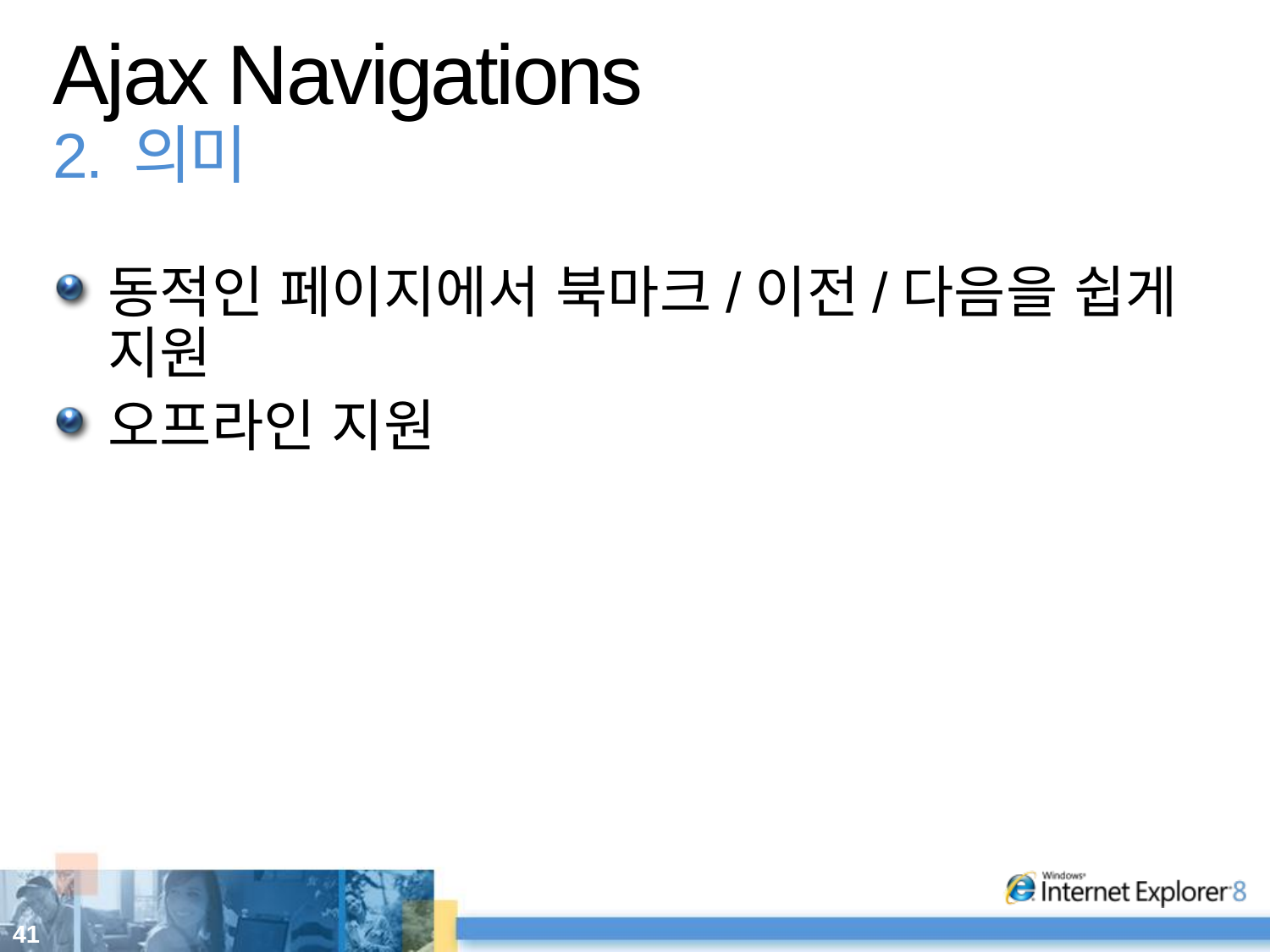

# Ajax Navigations 2. 의미
동적인 페이지에서 북마크/이전/다음을 쉽게 지원
오프라인 지원